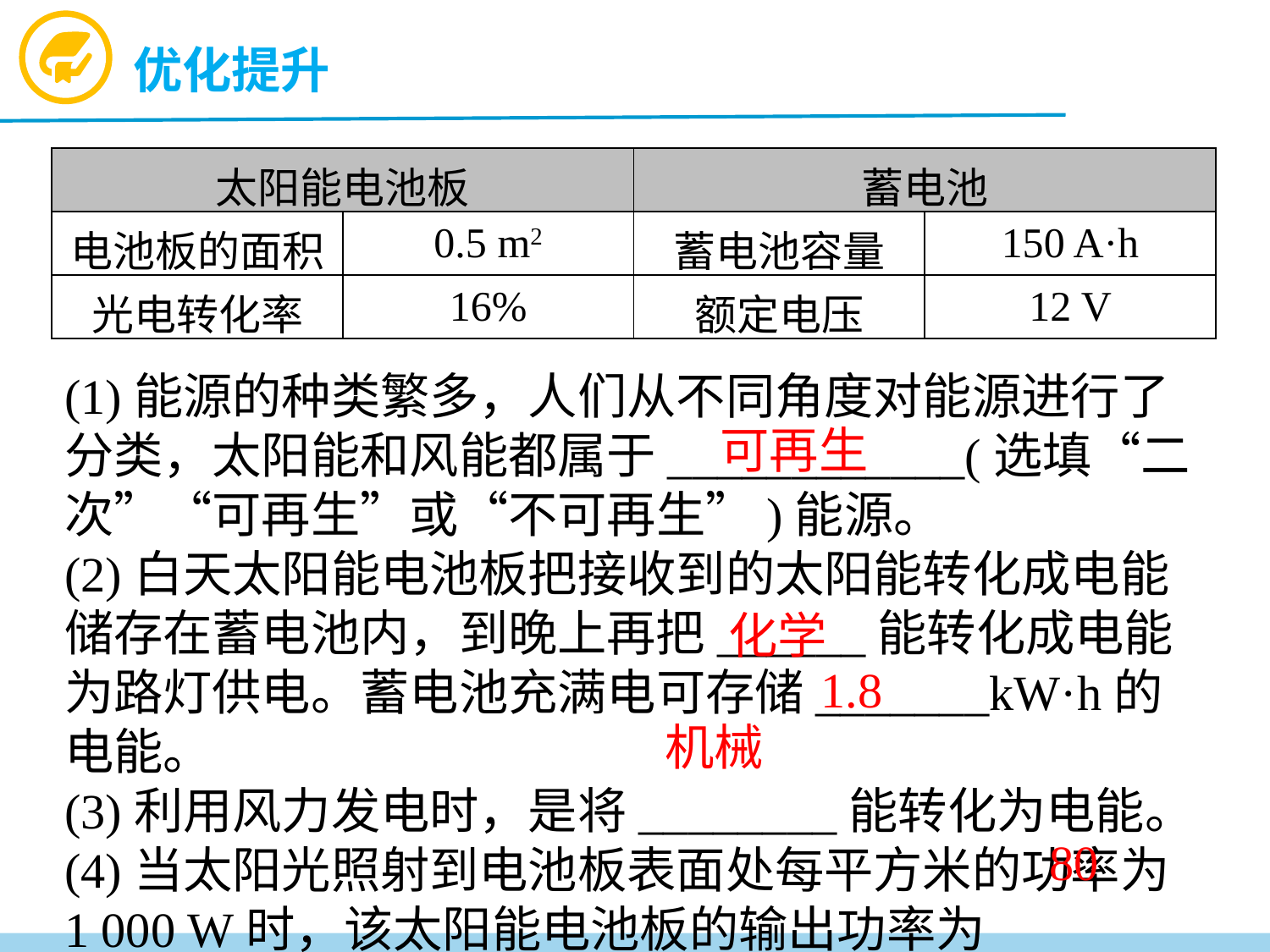

优化提升
| 太阳能电池板 |  | 蓄电池 |  |
| --- | --- | --- | --- |
| 电池板的面积 | 0.5 m2 | 蓄电池容量 | 150 A·h |
| 光电转化率 | 16% | 额定电压 | 12 V |
(1)能源的种类繁多，人们从不同角度对能源进行了分类，太阳能和风能都属于____________(选填“二次”“可再生”或“不可再生”)能源。
(2)白天太阳能电池板把接收到的太阳能转化成电能储存在蓄电池内，到晚上再把______能转化成电能为路灯供电。蓄电池充满电可存储_______kW·h的电能。
(3)利用风力发电时，是将________能转化为电能。
(4)当太阳光照射到电池板表面处每平方米的功率为
1 000 W时，该太阳能电池板的输出功率为______W。
可再生
化学
1.8
机械
80